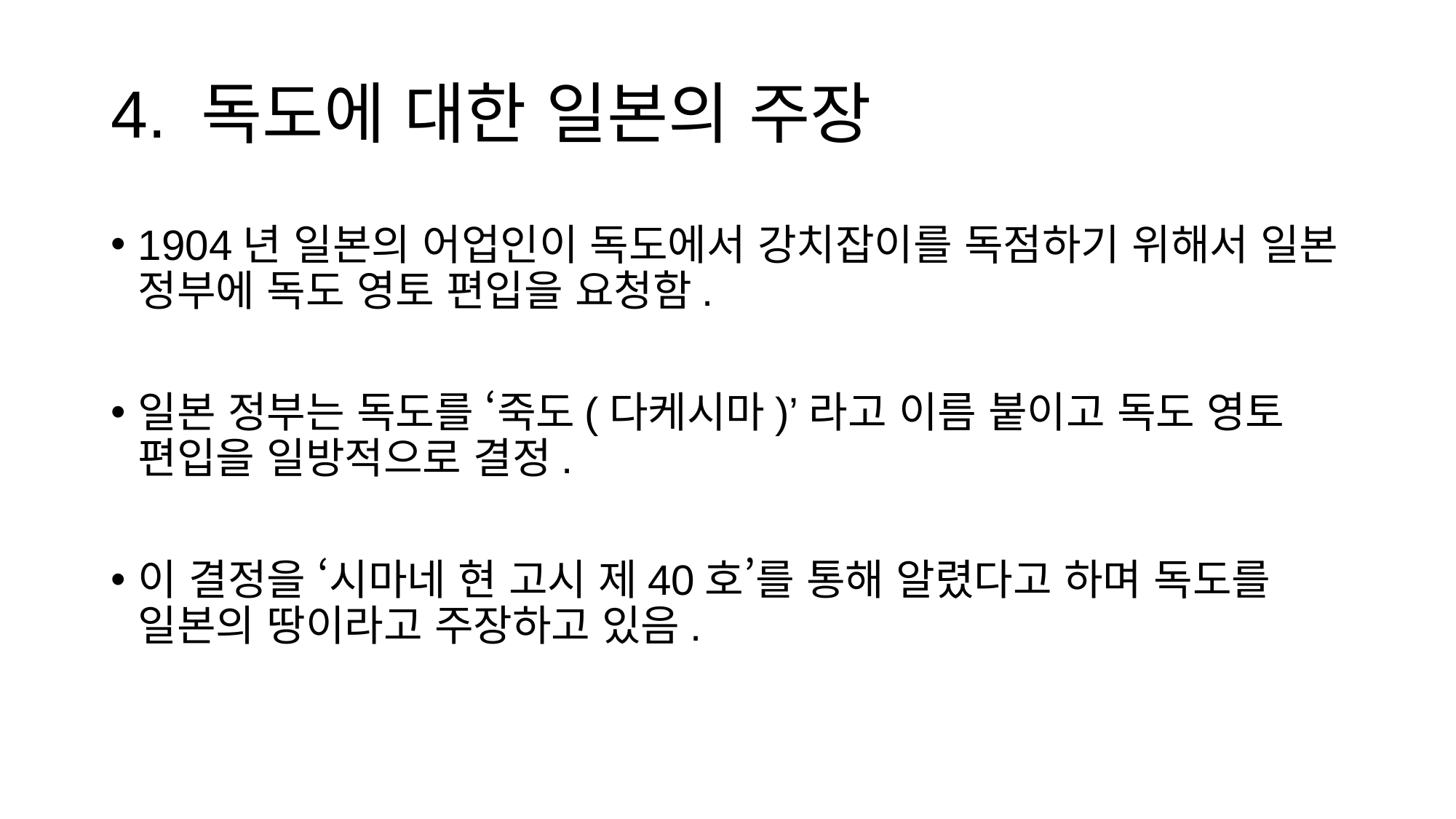

# 4. 독도에 대한 일본의 주장
1904년 일본의 어업인이 독도에서 강치잡이를 독점하기 위해서 일본 정부에 독도 영토 편입을 요청함.

일본 정부는 독도를 ‘죽도(다케시마)’라고 이름 붙이고 독도 영토 편입을 일방적으로 결정.

이 결정을 ‘시마네 현 고시 제40호’를 통해 알렸다고 하며 독도를 일본의 땅이라고 주장하고 있음.